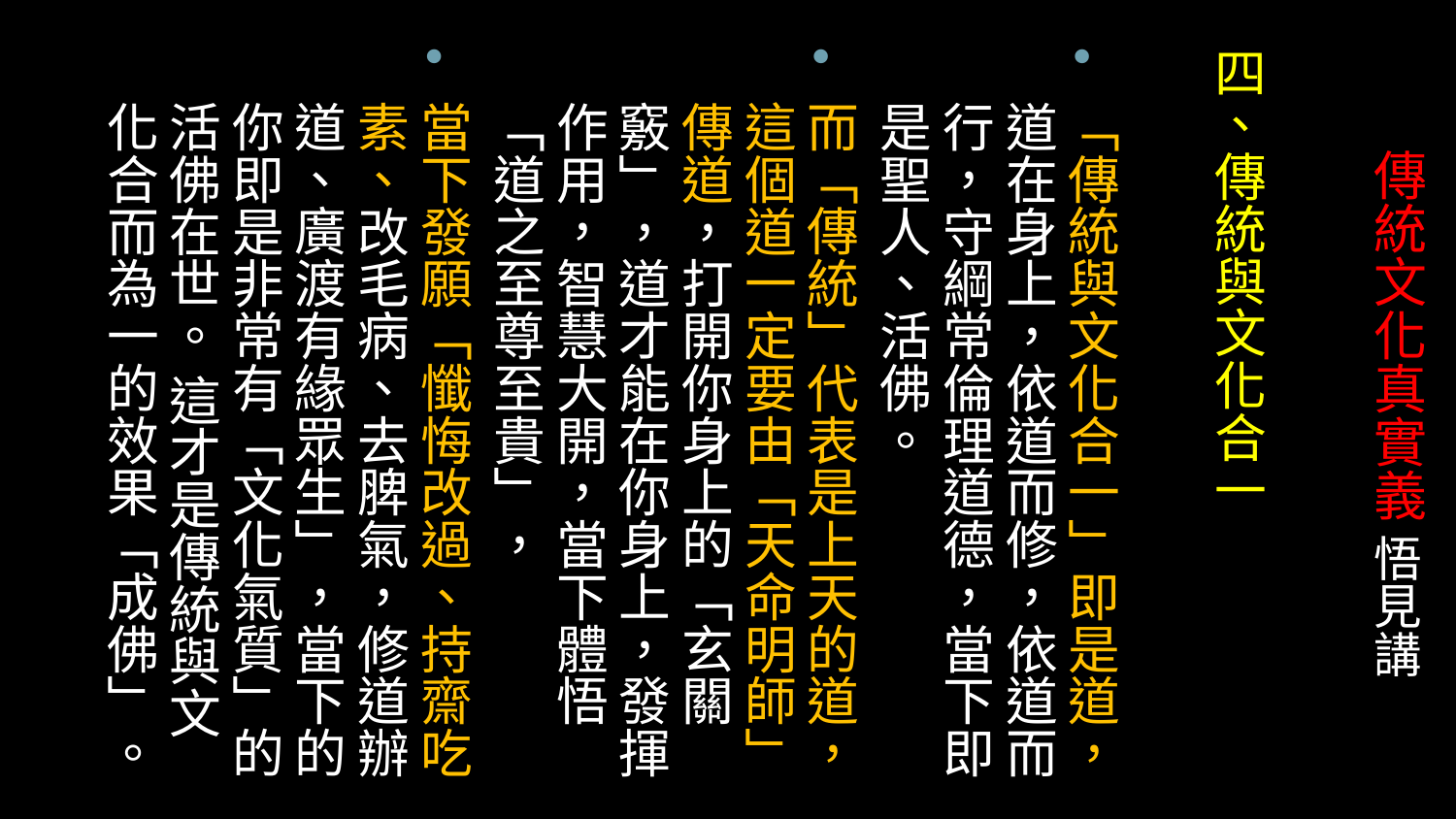

四、傳統與文化合一

「傳統與文化合一」即是道，道在身上，依道而修，依道而行，守綱常倫理道德，當下即是聖人、活佛。
而「傳統」代表是上天的道，這個道一定要由「天命明師」傳道，打開你身上的「玄關竅」，道才能在你身上，發揮作用，智慧大開，當下體悟「道之至尊至貴」，
當下發願「懺悔改過、持齋吃素、改毛病、去脾氣，修道辦道、廣渡有緣眾生」，當下的你即是非常有「文化氣質」的活佛在世。 這才是傳統與文化合而為一的效果「成佛」。

# 傳統文化真實義 悟見講